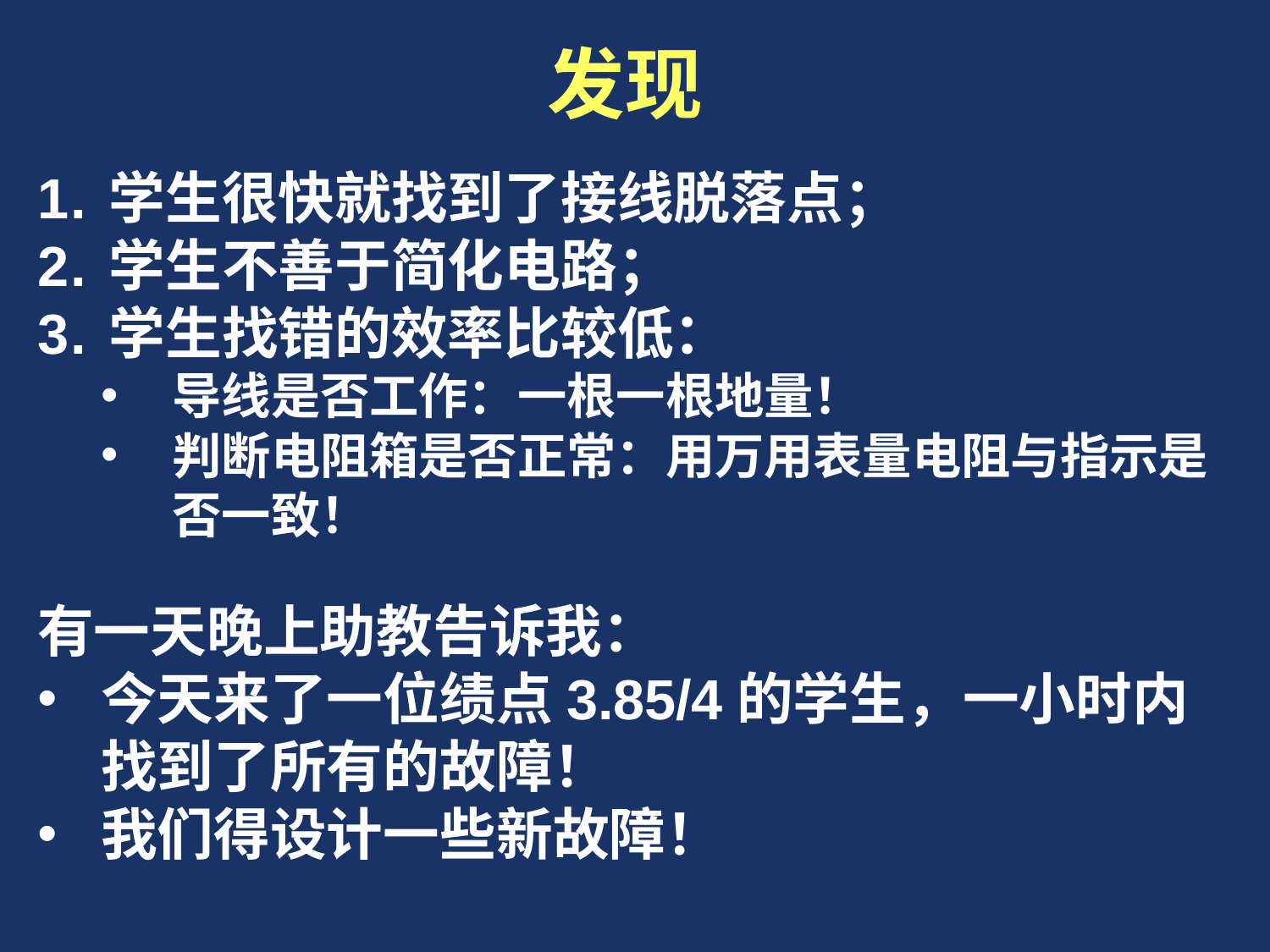

# 发现
学生很快就找到了接线脱落点；
学生不善于简化电路；
学生找错的效率比较低：
导线是否工作：一根一根地量！
判断电阻箱是否正常：用万用表量电阻与指示是否一致！

有一天晚上助教告诉我：
今天来了一位绩点3.85/4的学生，一小时内找到了所有的故障！
我们得设计一些新故障！